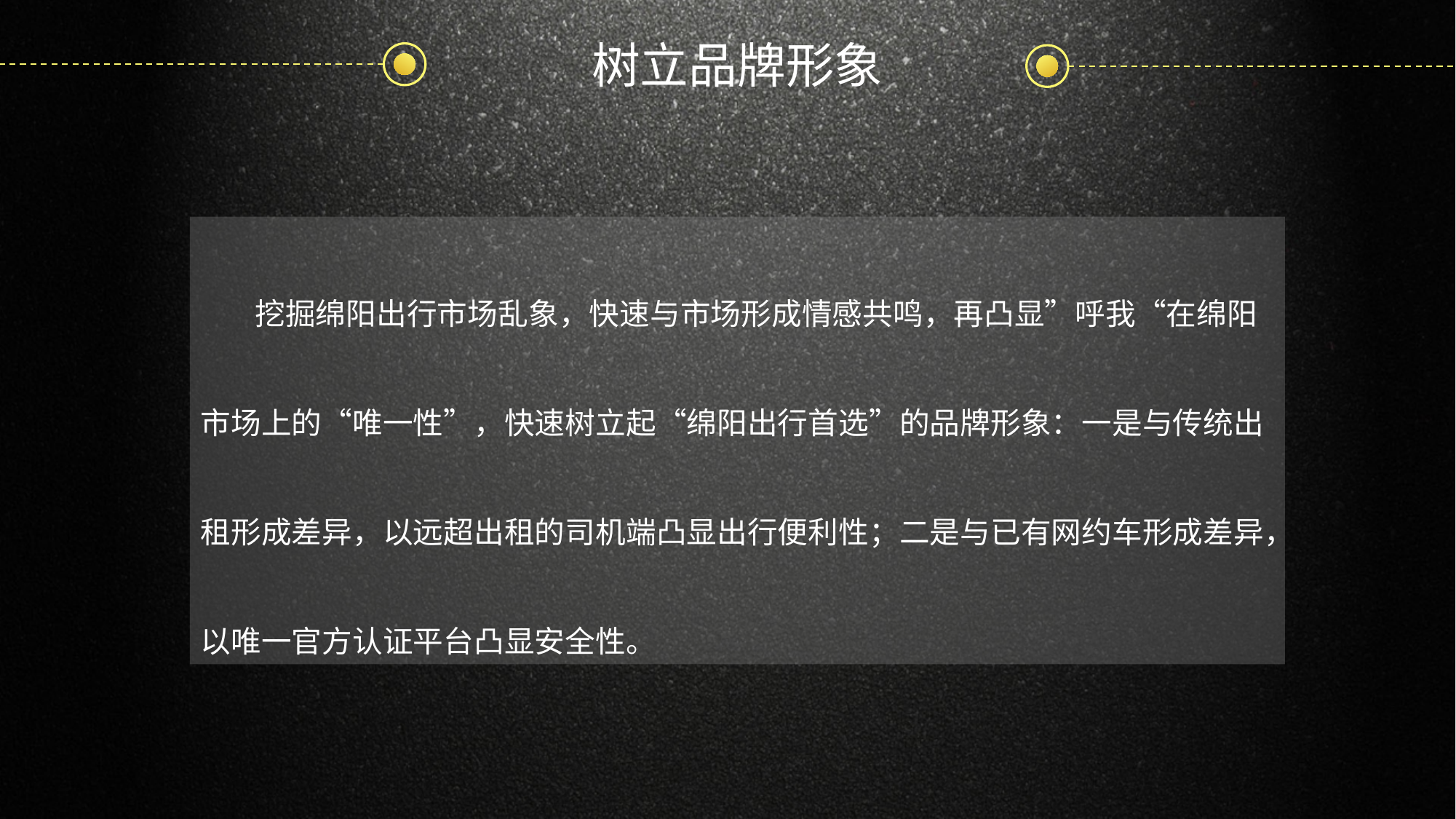

树立品牌形象

       挖掘绵阳出行市场乱象，快速与市场形成情感共鸣，再凸显”呼我“在绵阳市场上的“唯一性”，快速树立起“绵阳出行首选”的品牌形象：一是与传统出租形成差异，以远超出租的司机端凸显出行便利性；二是与已有网约车形成差异，以唯一官方认证平台凸显安全性。